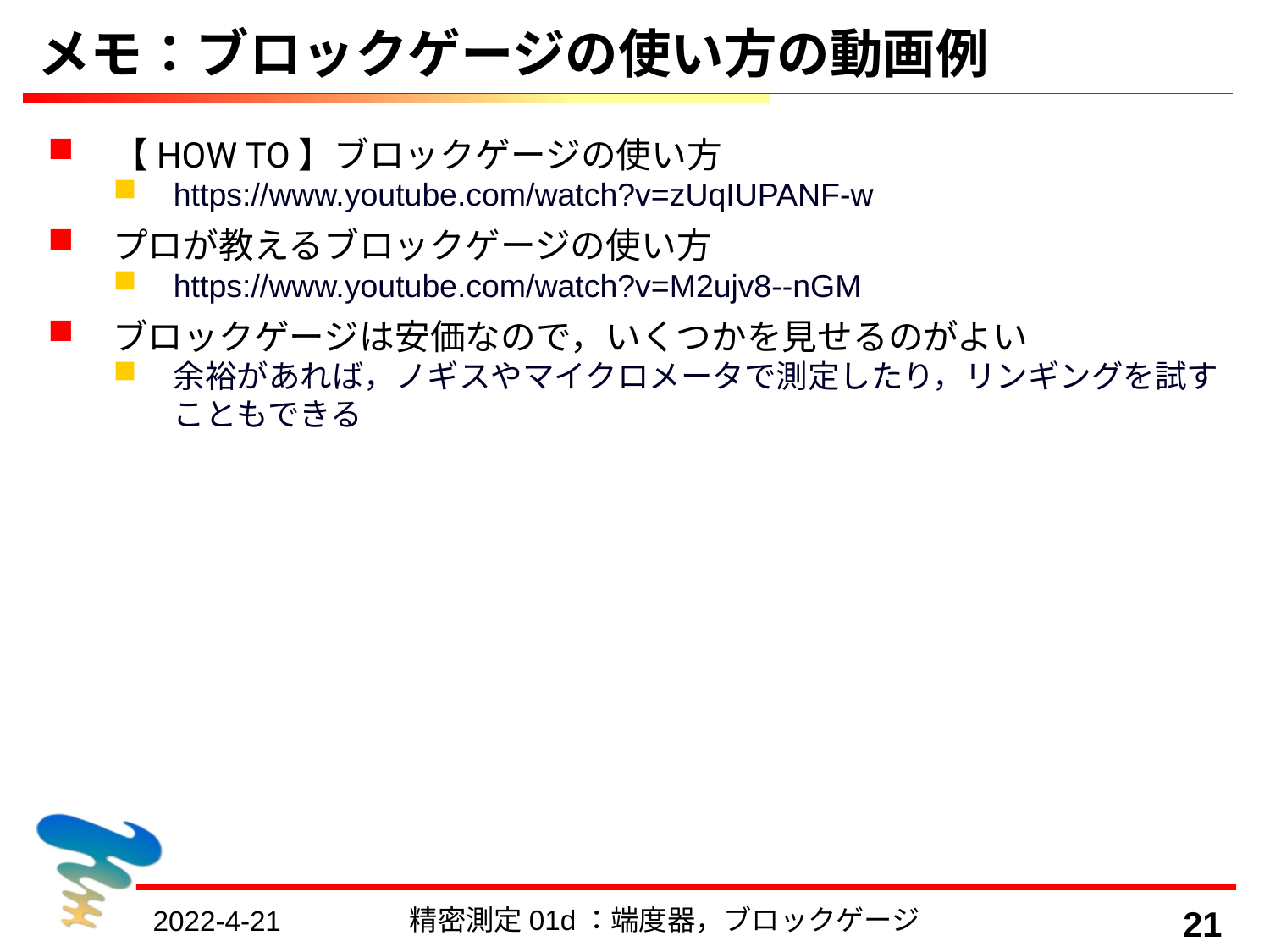

# メモ：ブロックゲージの使い方の動画例
【HOW TO】ブロックゲージの使い方
https://www.youtube.com/watch?v=zUqIUPANF-w
プロが教えるブロックゲージの使い方
https://www.youtube.com/watch?v=M2ujv8--nGM
ブロックゲージは安価なので，いくつかを見せるのがよい
余裕があれば，ノギスやマイクロメータで測定したり，リンギングを試すこともできる

精密測定01d：端度器，ブロックゲージ
21
2022-4-21